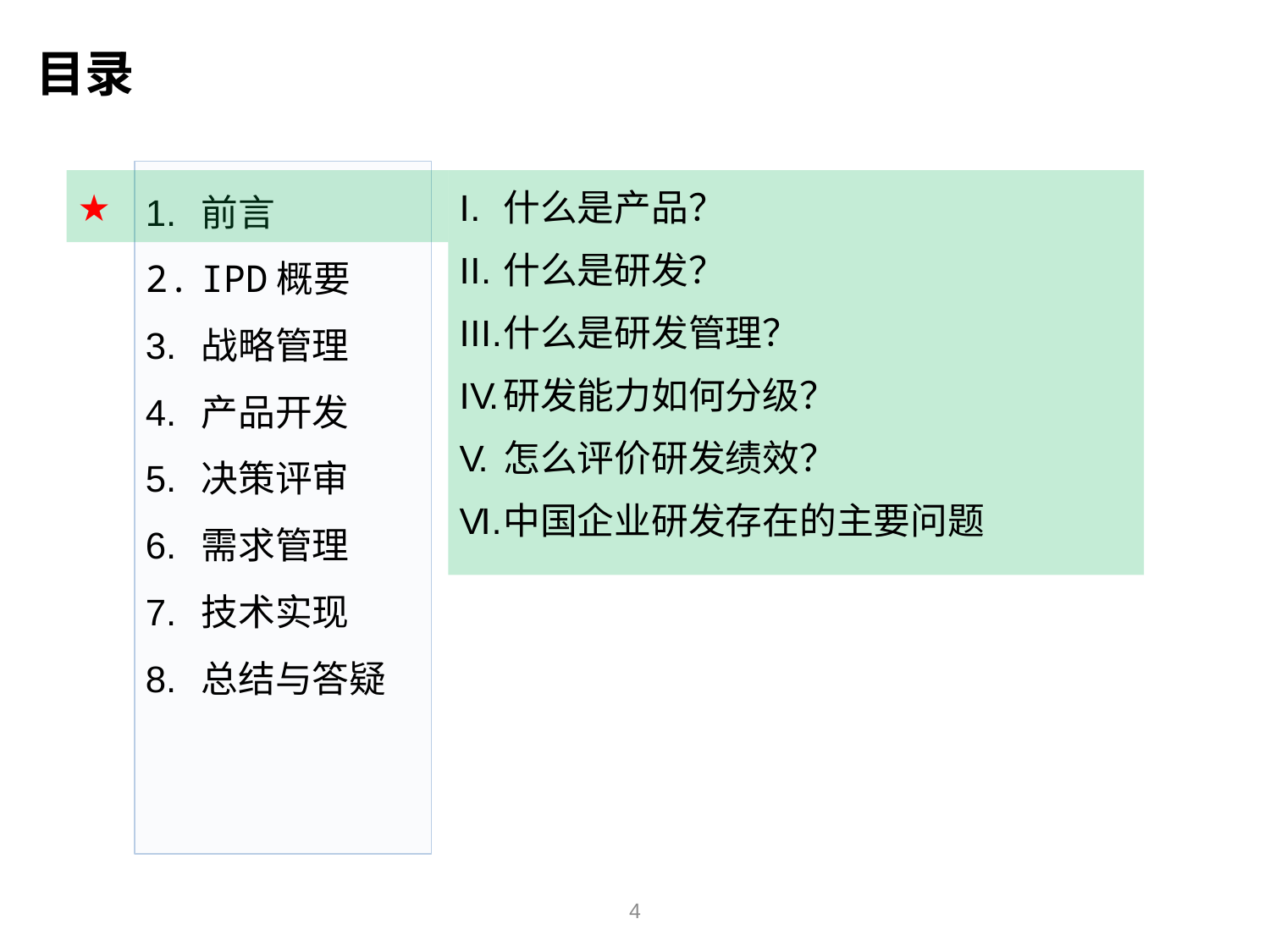

目录
前言
IPD概要
战略管理
产品开发
决策评审
需求管理
技术实现
总结与答疑
★
什么是产品？
什么是研发？
什么是研发管理？
研发能力如何分级？
怎么评价研发绩效？
中国企业研发存在的主要问题
4